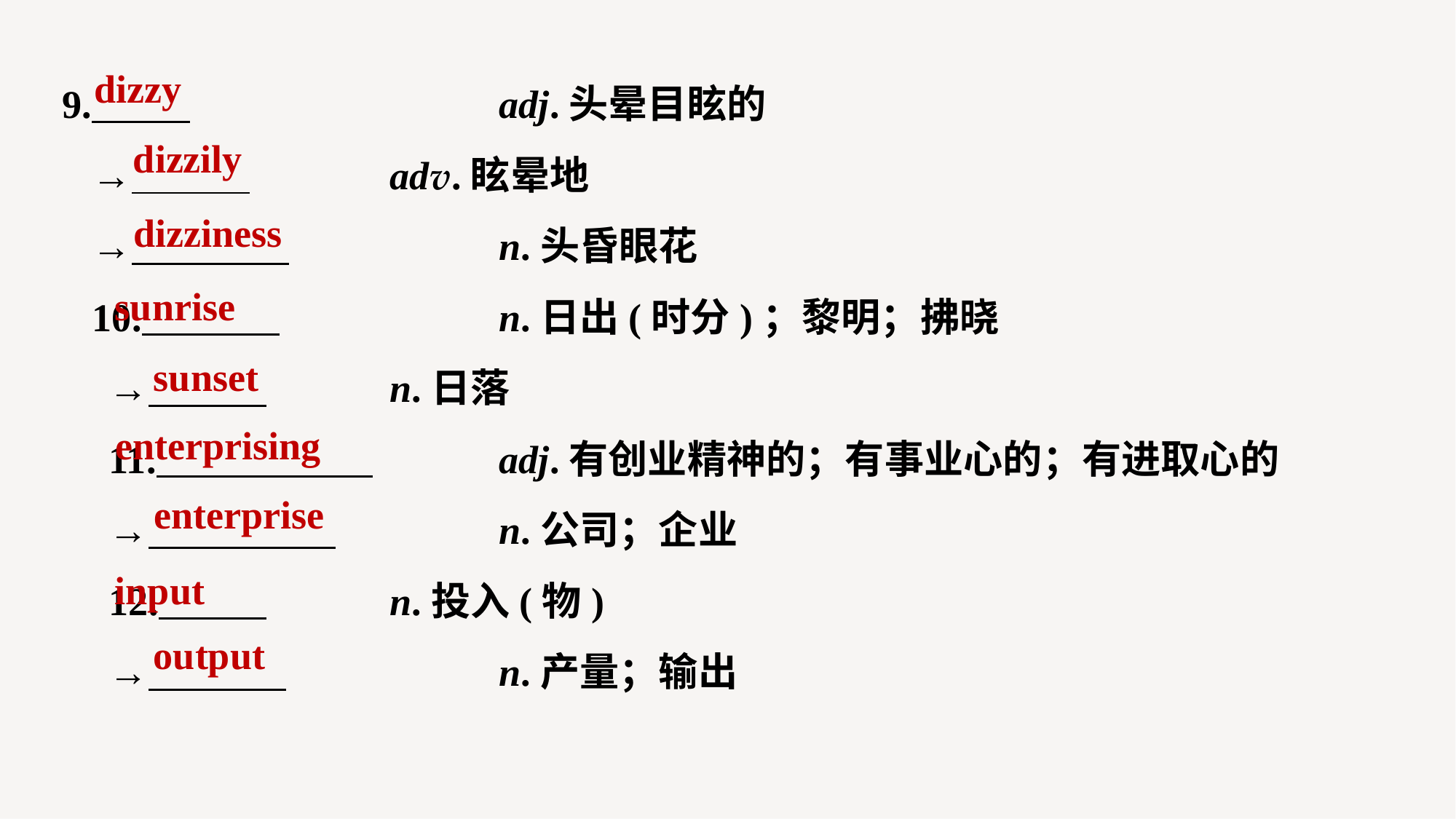

9.           			adj.头晕目眩的
→             		adv.眩晕地
→                 		n.头昏眼花
10.               		n.日出(时分)；黎明；拂晓
→             		n.日落
11.                       		adj.有创业精神的；有事业心的；有进取心的
→                    		n.公司；企业
12.            		n.投入(物)
→               		n.产量；输出
dizzy
dizzily
dizziness
sunrise
sunset
enterprising
enterprise
input
output